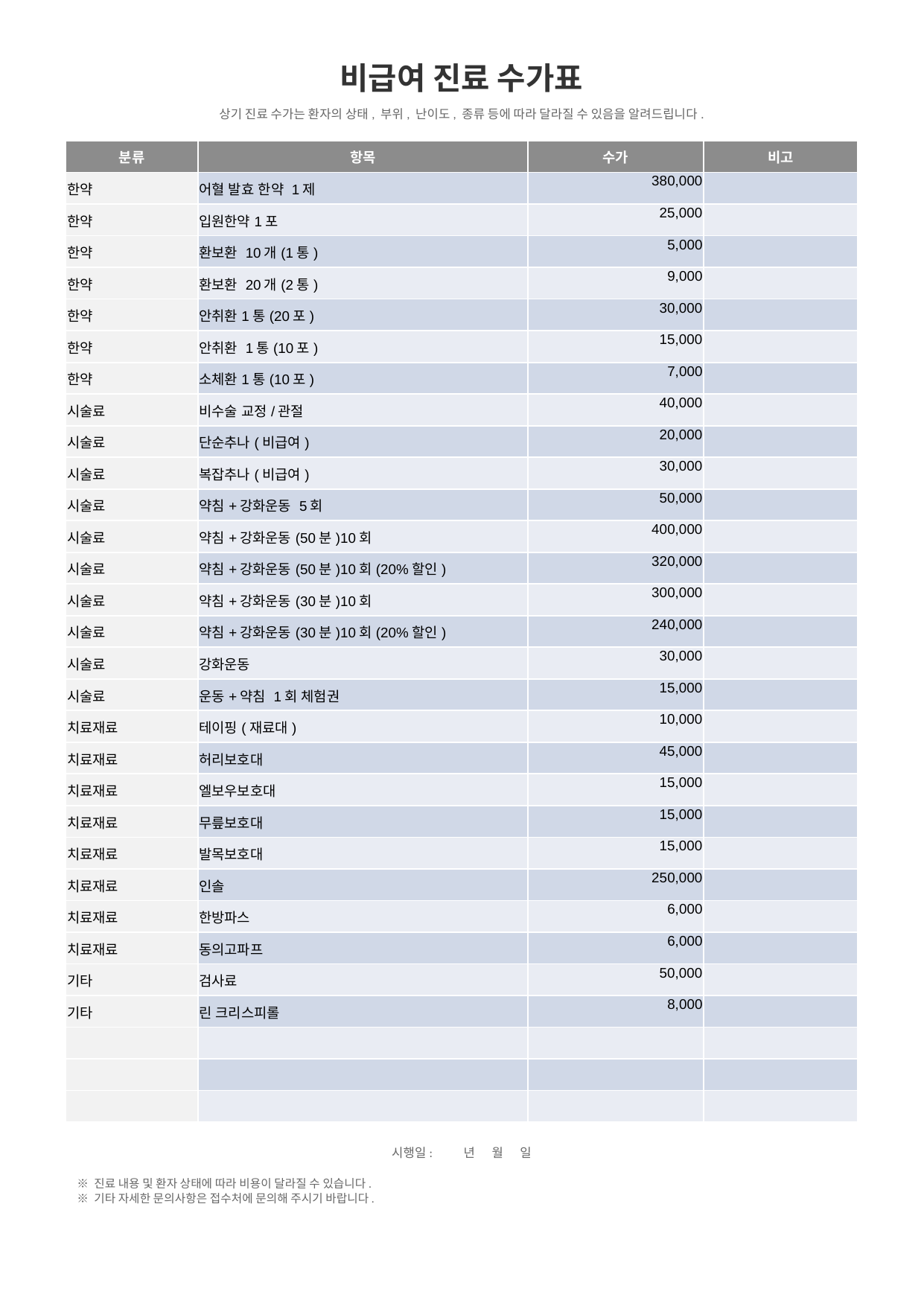

비급여 진료 수가표
상기 진료 수가는 환자의 상태, 부위, 난이도, 종류 등에 따라 달라질 수 있음을 알려드립니다.
| 분류 | 항목 | 수가 | 비고 |
| --- | --- | --- | --- |
| 한약 | 어혈 발효 한약 1제 | 380,000 |  |
| 한약 | 입원한약1포 | 25,000 |  |
| 한약 | 환보환 10개(1통) | 5,000 |  |
| 한약 | 환보환 20개(2통) | 9,000 |  |
| 한약 | 안취환1통(20포) | 30,000 |  |
| 한약 | 안취환 1통(10포) | 15,000 |  |
| 한약 | 소체환1통(10포) | 7,000 |  |
| 시술료 | 비수술 교정/관절 | 40,000 |  |
| 시술료 | 단순추나(비급여) | 20,000 |  |
| 시술료 | 복잡추나(비급여) | 30,000 |  |
| 시술료 | 약침+강화운동 5회 | 50,000 |  |
| 시술료 | 약침+강화운동(50분)10회 | 400,000 |  |
| 시술료 | 약침+강화운동(50분)10회(20%할인) | 320,000 |  |
| 시술료 | 약침+강화운동(30분)10회 | 300,000 |  |
| 시술료 | 약침+강화운동(30분)10회(20%할인) | 240,000 |  |
| 시술료 | 강화운동 | 30,000 |  |
| 시술료 | 운동+약침 1회 체험권 | 15,000 |  |
| 치료재료 | 테이핑(재료대) | 10,000 |  |
| 치료재료 | 허리보호대 | 45,000 |  |
| 치료재료 | 엘보우보호대 | 15,000 |  |
| 치료재료 | 무릎보호대 | 15,000 |  |
| 치료재료 | 발목보호대 | 15,000 |  |
| 치료재료 | 인솔 | 250,000 |  |
| 치료재료 | 한방파스 | 6,000 |  |
| 치료재료 | 동의고파프 | 6,000 |  |
| 기타 | 검사료 | 50,000 |  |
| 기타 | 린 크리스피롤 | 8,000 |  |
|  |  |  |  |
|  |  |  |  |
|  |  |  |  |
시행일:          년      월      일
※ 진료 내용 및 환자 상태에 따라 비용이 달라질 수 있습니다.
※ 기타 자세한 문의사항은 접수처에 문의해 주시기 바랍니다.